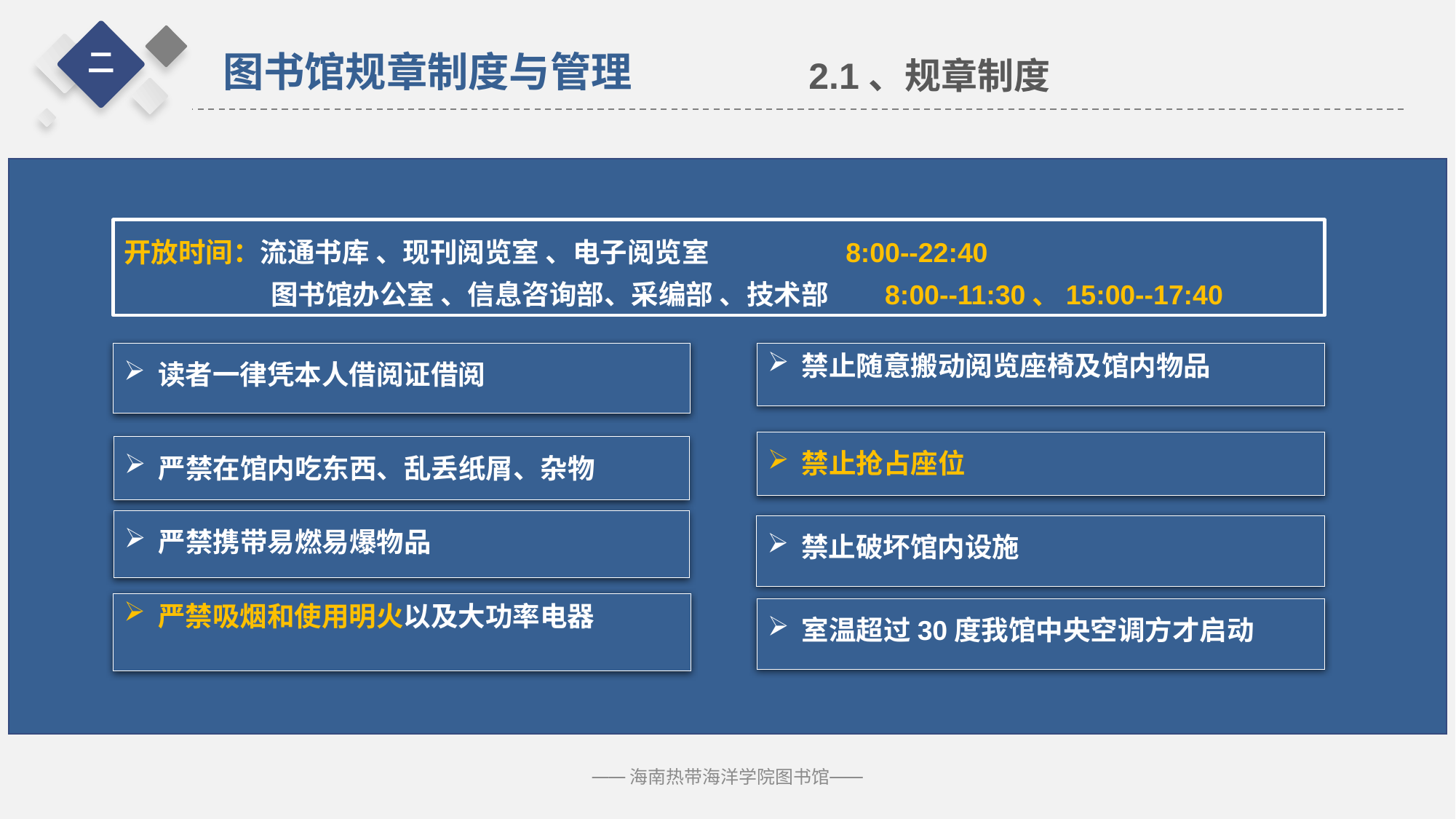

二

图书馆规章制度与管理
2.1、规章制度

开放时间：流通书库 、现刊阅览室 、电子阅览室                     8:00--22:40
        图书馆办公室 、信息咨询部、采编部 、技术部        8:00--11:30、15:00--17:40
禁止随意搬动阅览座椅及馆内物品

读者一律凭本人借阅证借阅

禁止抢占座位

严禁在馆内吃东西、乱丢纸屑、杂物

严禁携带易燃易爆物品

禁止破坏馆内设施
严禁吸烟和使用明火以及大功率电器

室温超过30度我馆中央空调方才启动
——海南热带海洋学院图书馆——